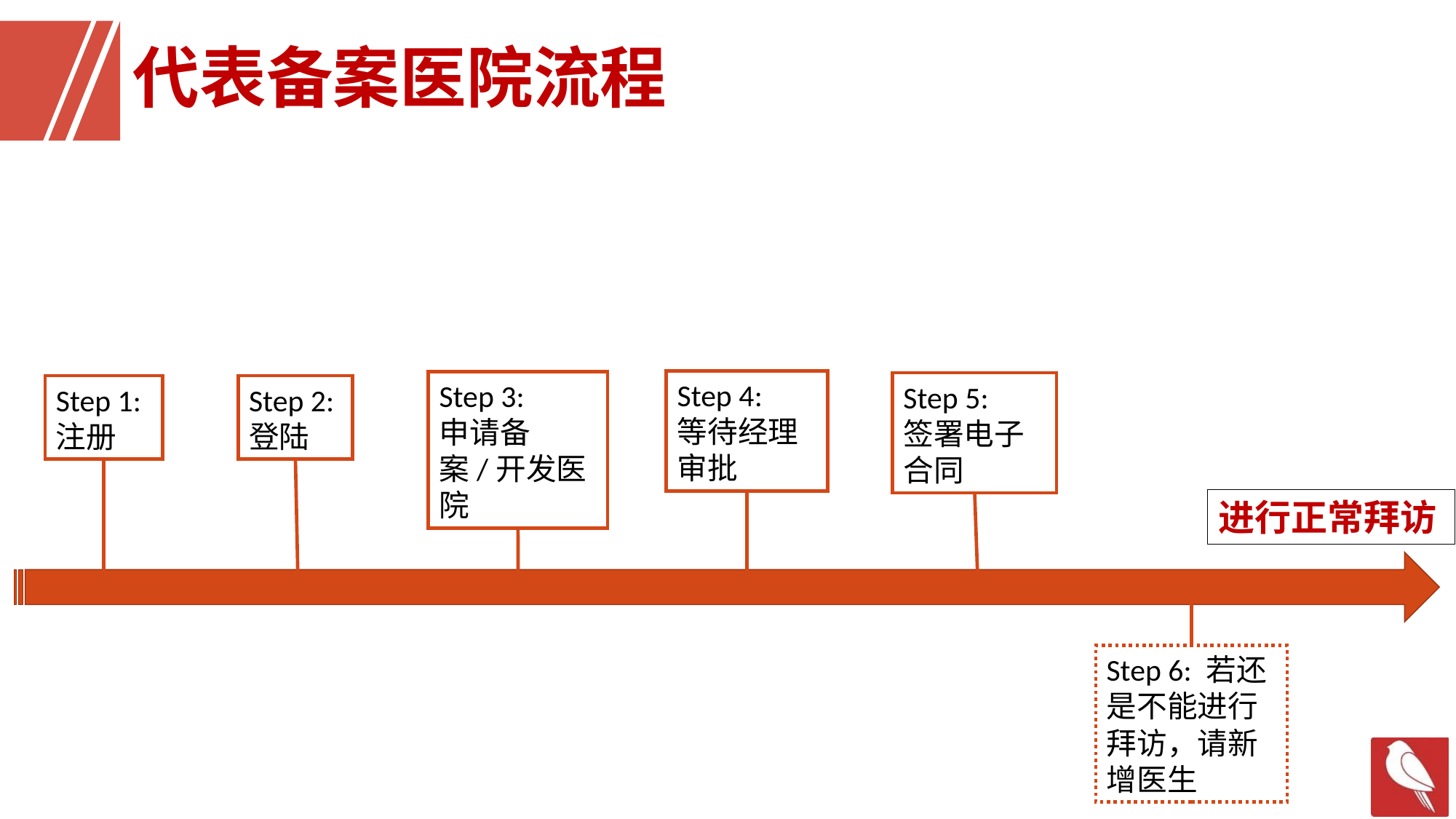

# 代表备案医院流程

Step 4:
等待经理审批
Step 3:
申请备案/开发医院
Step 5:
签署电子合同
Step 1:
注册
Step 2:
登陆
进行正常拜访

Step 6: 若还是不能进行拜访，请新增医生
3